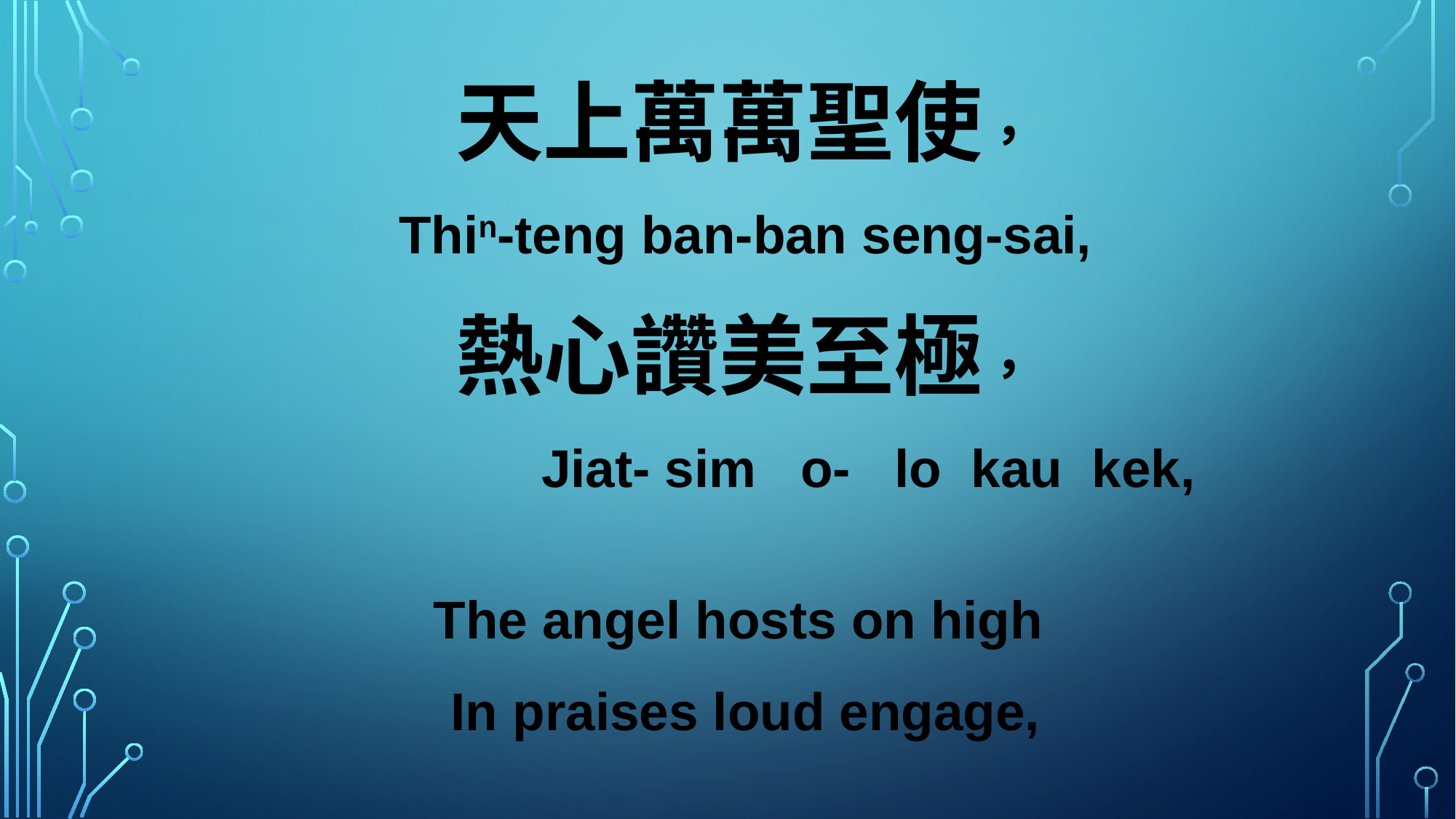

天上萬萬聖使，
Thin-teng ban-ban seng-sai,
熱心讚美至極，
                            Jiat- sim   o-   lo  kau  kek,

The angel hosts on high
In praises loud engage,